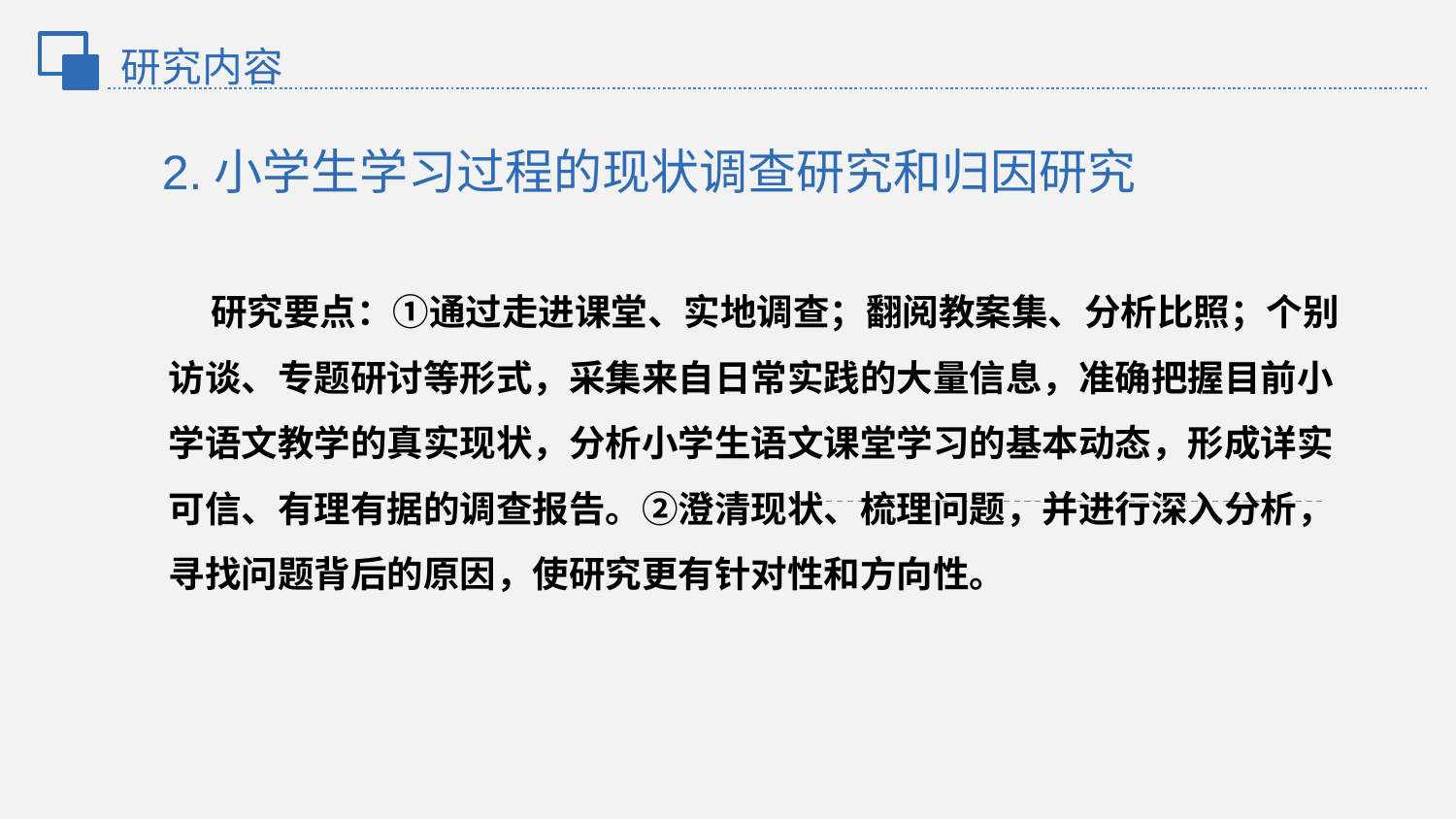

研究内容

2.小学生学习过程的现状调查研究和归因研究
    研究要点：①通过走进课堂、实地调查；翻阅教案集、分析比照；个别访谈、专题研讨等形式，采集来自日常实践的大量信息，准确把握目前小学语文教学的真实现状，分析小学生语文课堂学习的基本动态，形成详实可信、有理有据的调查报告。②澄清现状、梳理问题，并进行深入分析，寻找问题背后的原因，使研究更有针对性和方向性。